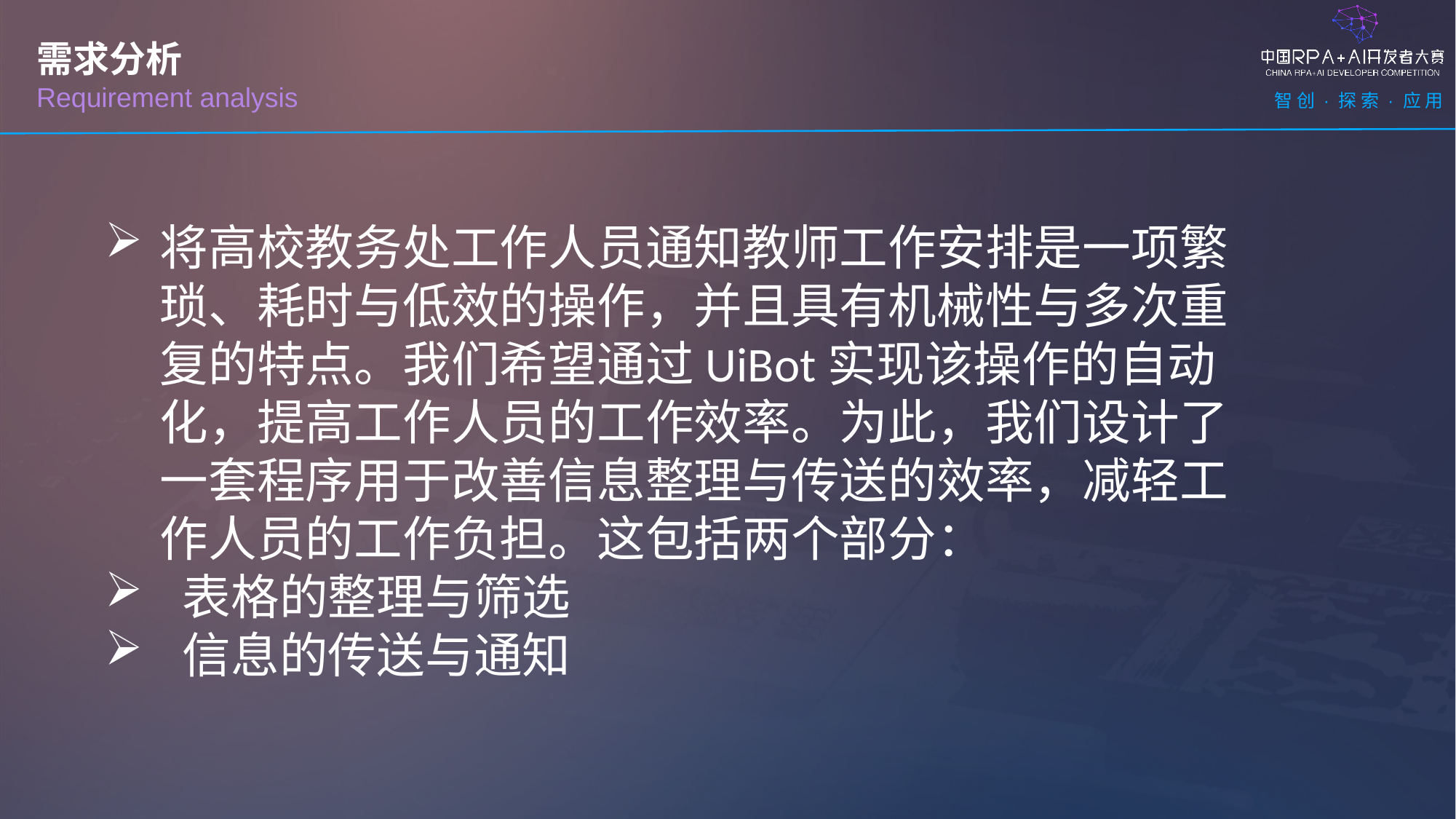

需求分析
Requirement analysis
将高校教务处工作人员通知教师工作安排是一项繁琐、耗时与低效的操作，并且具有机械性与多次重复的特点。我们希望通过UiBot实现该操作的自动化，提高工作人员的工作效率。为此，我们设计了一套程序用于改善信息整理与传送的效率，减轻工作人员的工作负担。这包括两个部分：
 表格的整理与筛选
 信息的传送与通知